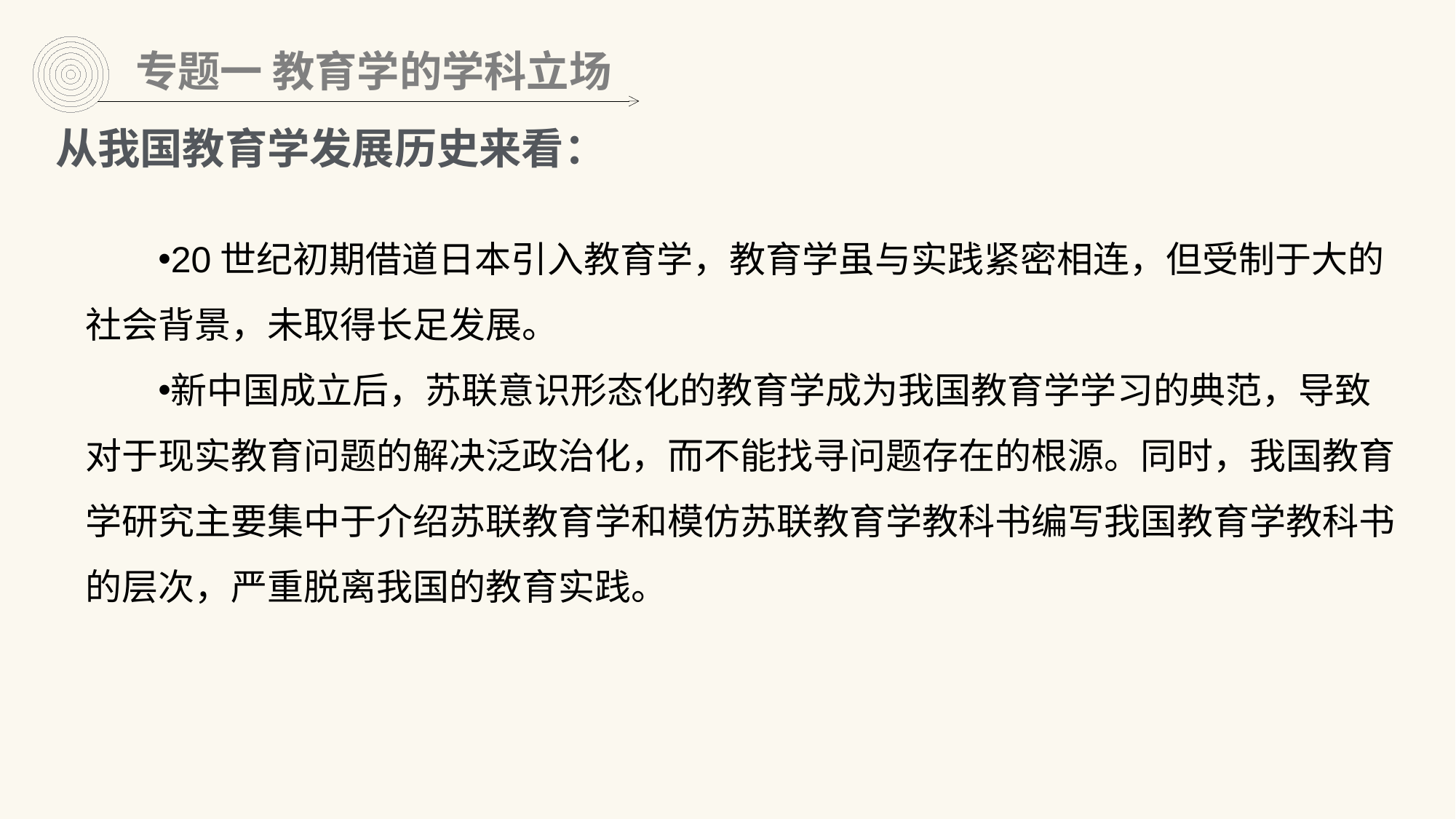

专题一 教育学的学科立场
从我国教育学发展历史来看：
20世纪初期借道日本引入教育学，教育学虽与实践紧密相连，但受制于大的社会背景，未取得长足发展。
新中国成立后，苏联意识形态化的教育学成为我国教育学学习的典范，导致对于现实教育问题的解决泛政治化，而不能找寻问题存在的根源。同时，我国教育学研究主要集中于介绍苏联教育学和模仿苏联教育学教科书编写我国教育学教科书的层次，严重脱离我国的教育实践。